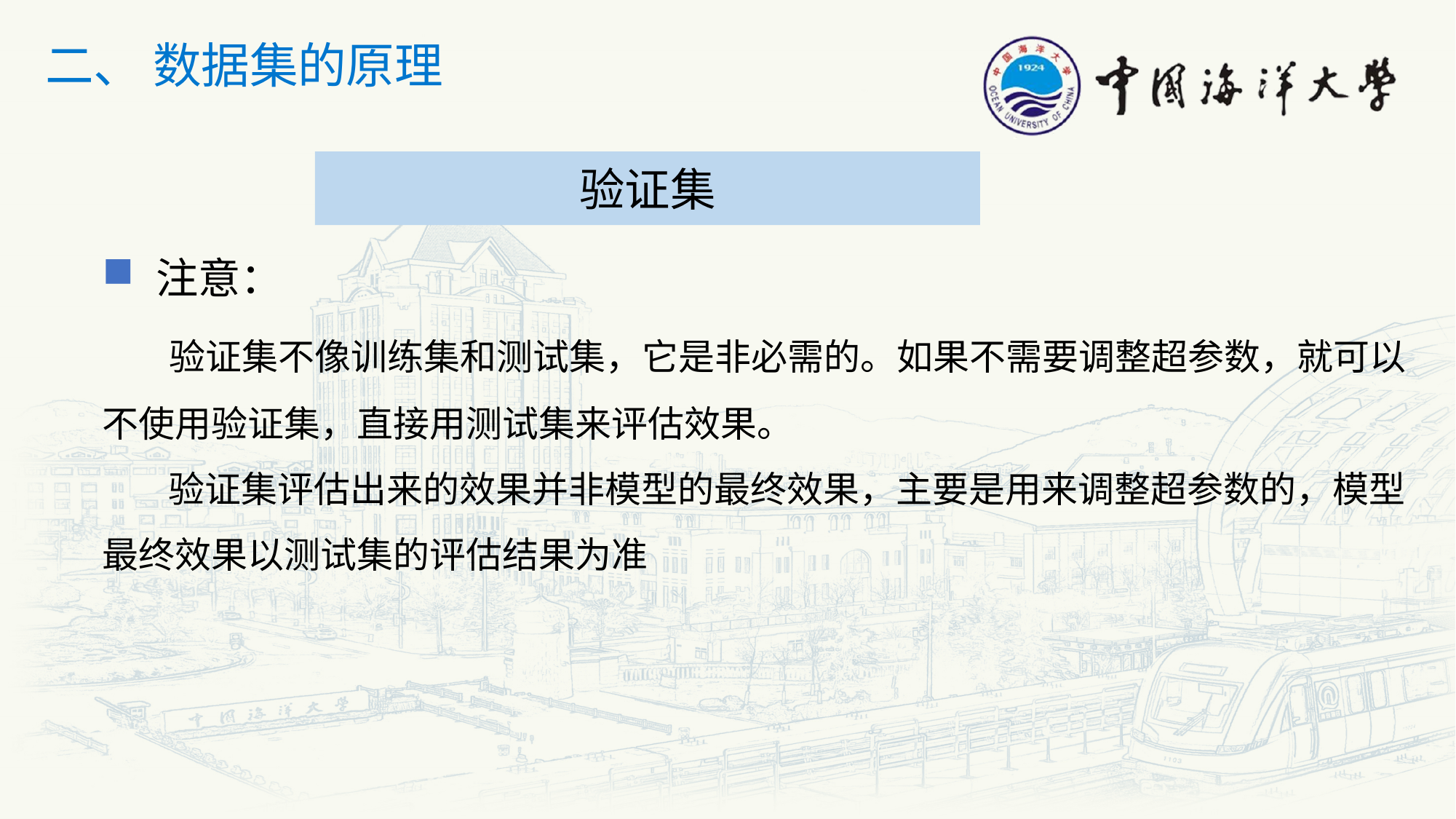

二、 数据集的原理
验证集
 注意：
      验证集不像训练集和测试集，它是非必需的。如果不需要调整超参数，就可以不使用验证集，直接用测试集来评估效果。
       验证集评估出来的效果并非模型的最终效果，主要是用来调整超参数的，模型最终效果以测试集的评估结果为准